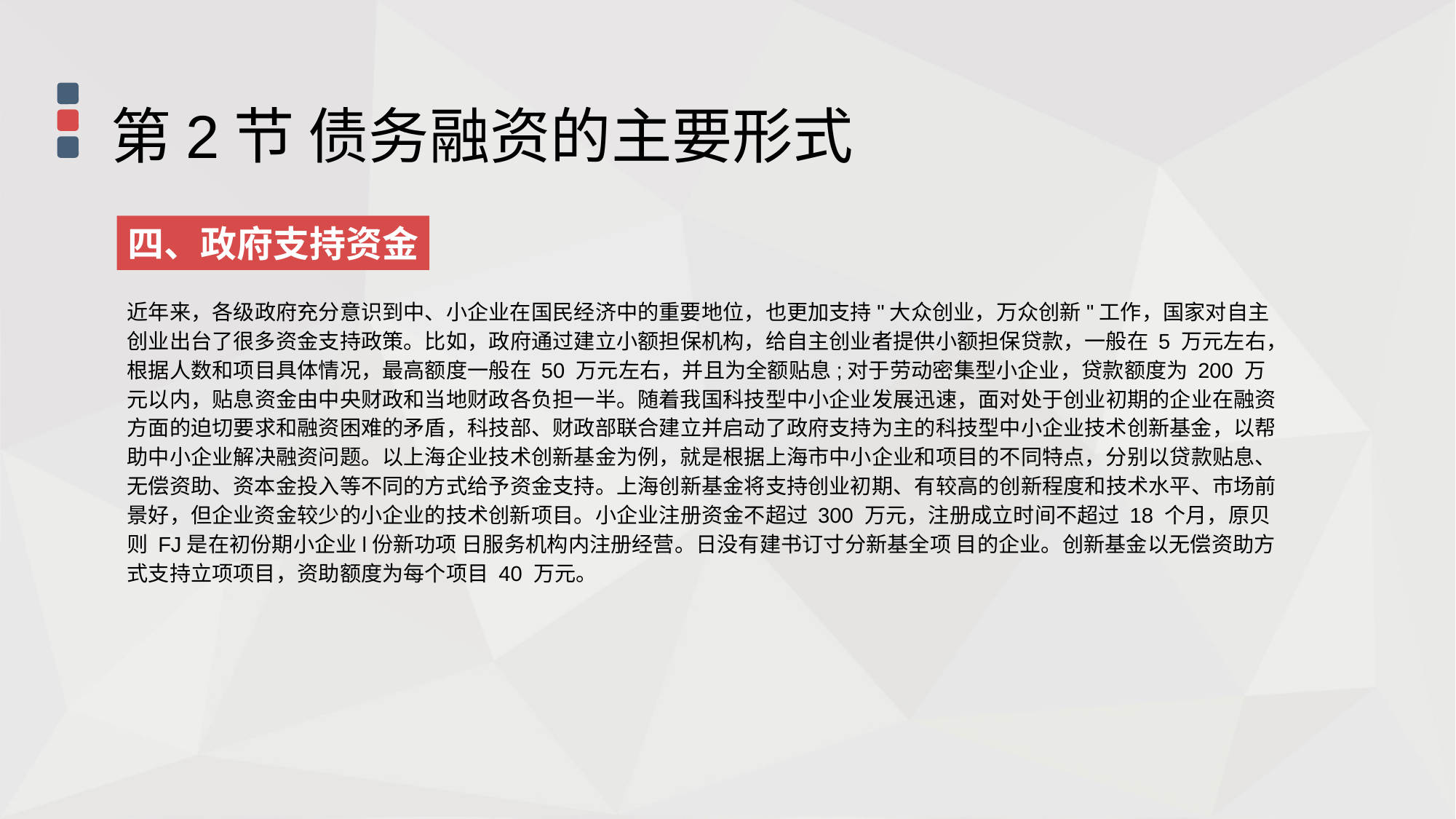

第2节 债务融资的主要形式
四、政府支持资金
近年来，各级政府充分意识到中、小企业在国民经济中的重要地位，也更加支持"大众创业，万众创新"工作，国家对自主创业出台了很多资金支持政策。比如，政府通过建立小额担保机构，给自主创业者提供小额担保贷款，一般在 5 万元左右，根据人数和项目具体情况，最高额度一般在 50 万元左右，并且为全额贴息;对于劳动密集型小企业，贷款额度为 200 万元以内，贴息资金由中央财政和当地财政各负担一半。随着我国科技型中小企业发展迅速，面对处于创业初期的企业在融资方面的迫切要求和融资困难的矛盾，科技部、财政部联合建立并启动了政府支持为主的科技型中小企业技术创新基金，以帮助中小企业解决融资问题。以上海企业技术创新基金为例，就是根据上海市中小企业和项目的不同特点，分别以贷款贴息、无偿资助、资本金投入等不同的方式给予资金支持。上海创新基金将支持创业初期、有较高的创新程度和技术水平、市场前景好，但企业资金较少的小企业的技术创新项目。小企业注册资金不超过 300 万元，注册成立时间不超过 18 个月，原贝则 FJ是在初份期小企业l份新功项 日服务机构内注册经营。日没有建书订寸分新基全项 目的企业。创新基金以无偿资助方式支持立项项目，资助额度为每个项目 40 万元。